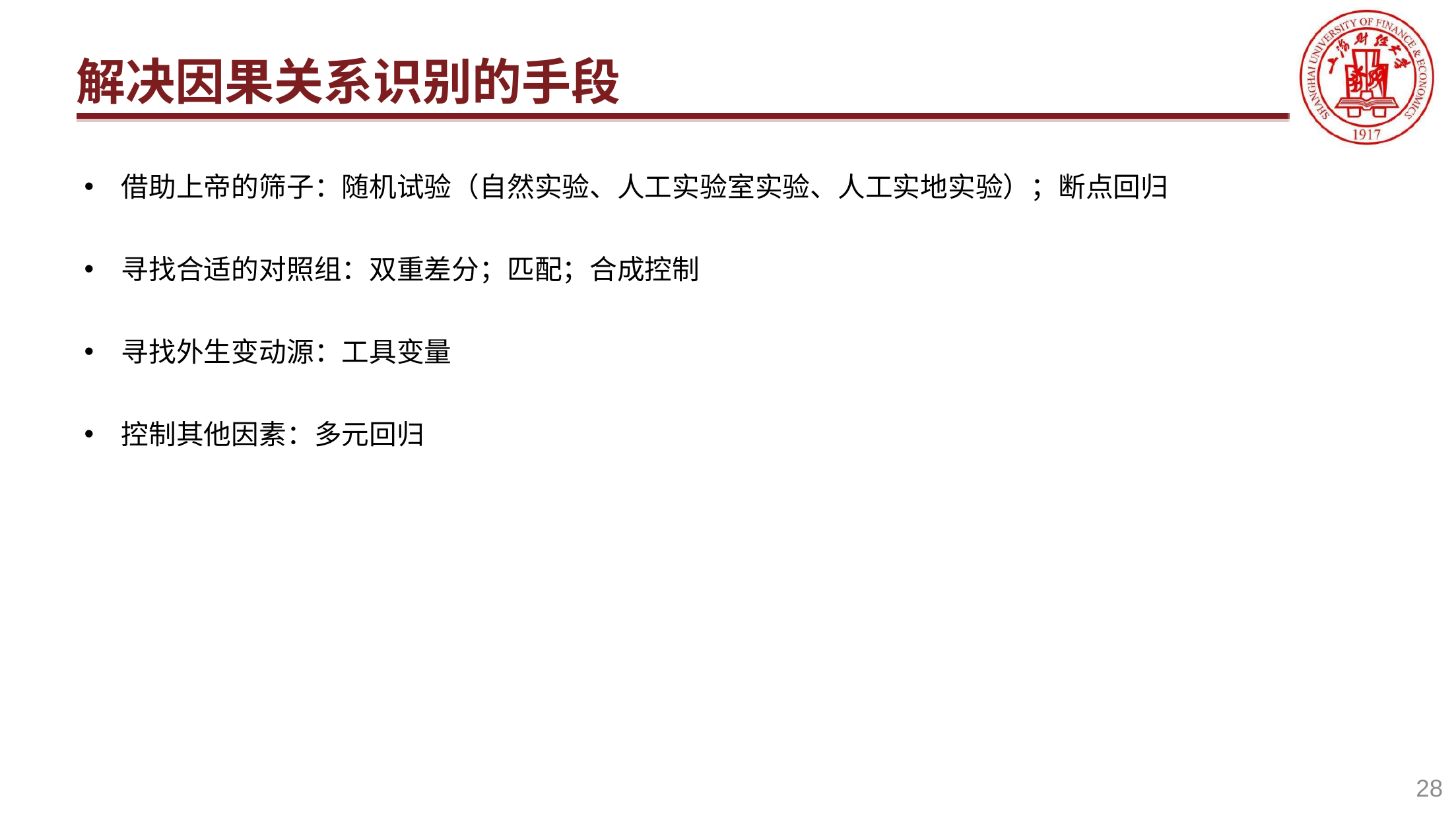

# 解决因果关系识别的手段
借助上帝的筛子：随机试验（自然实验、人工实验室实验、人工实地实验）；断点回归

寻找合适的对照组：双重差分；匹配；合成控制

寻找外生变动源：工具变量

控制其他因素：多元回归
28